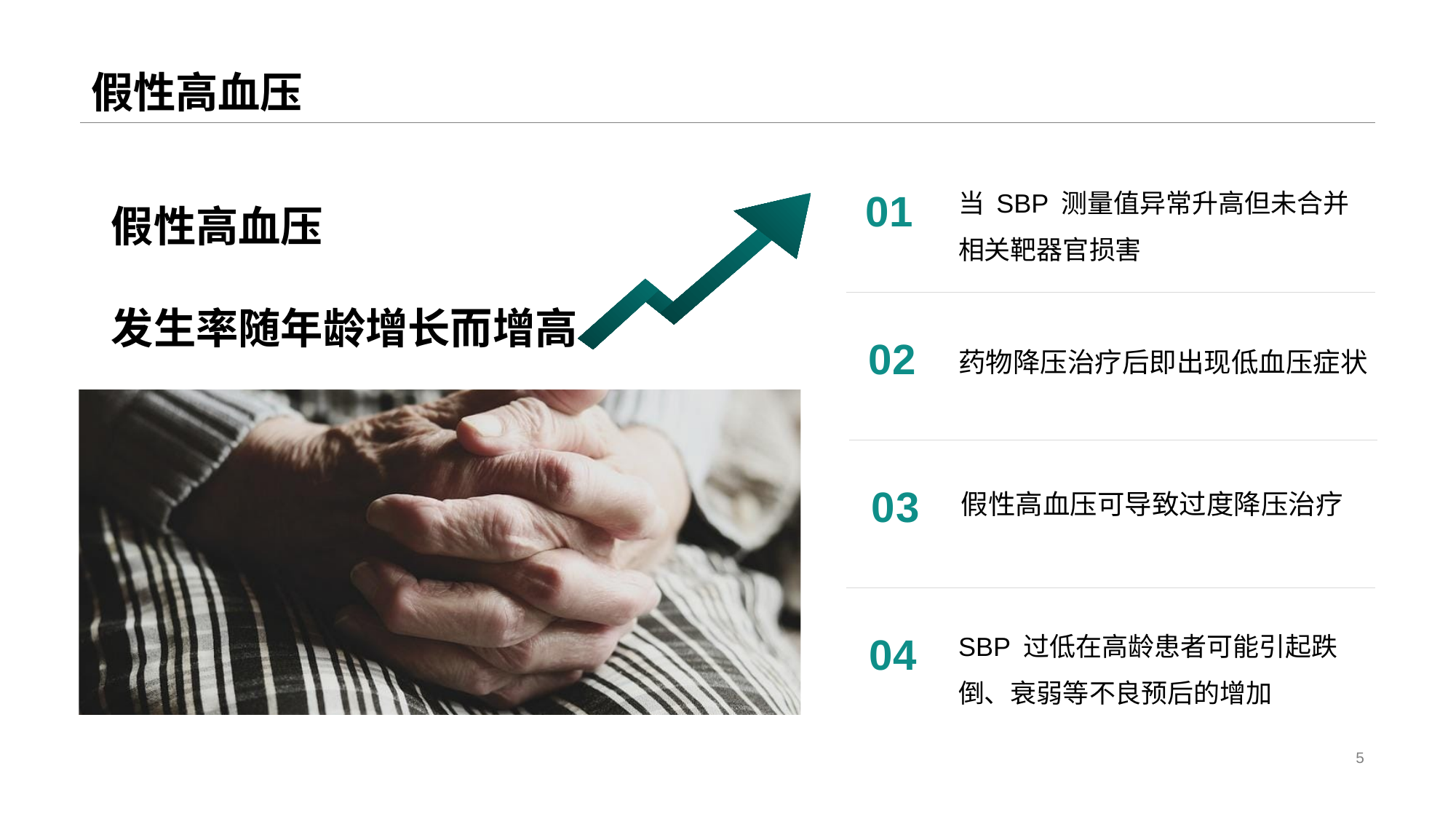

# 假性高血压
假性高血压
发生率随年龄增长而增高
当 SBP 测量值异常升高但未合并相关靶器官损害
0 1
药物降压治疗后即出现低血压症状
0 2

0 3
假性高血压可导致过度降压治疗
SBP 过低在高龄患者可能引起跌倒、衰弱等不良预后的增加
0 4

5